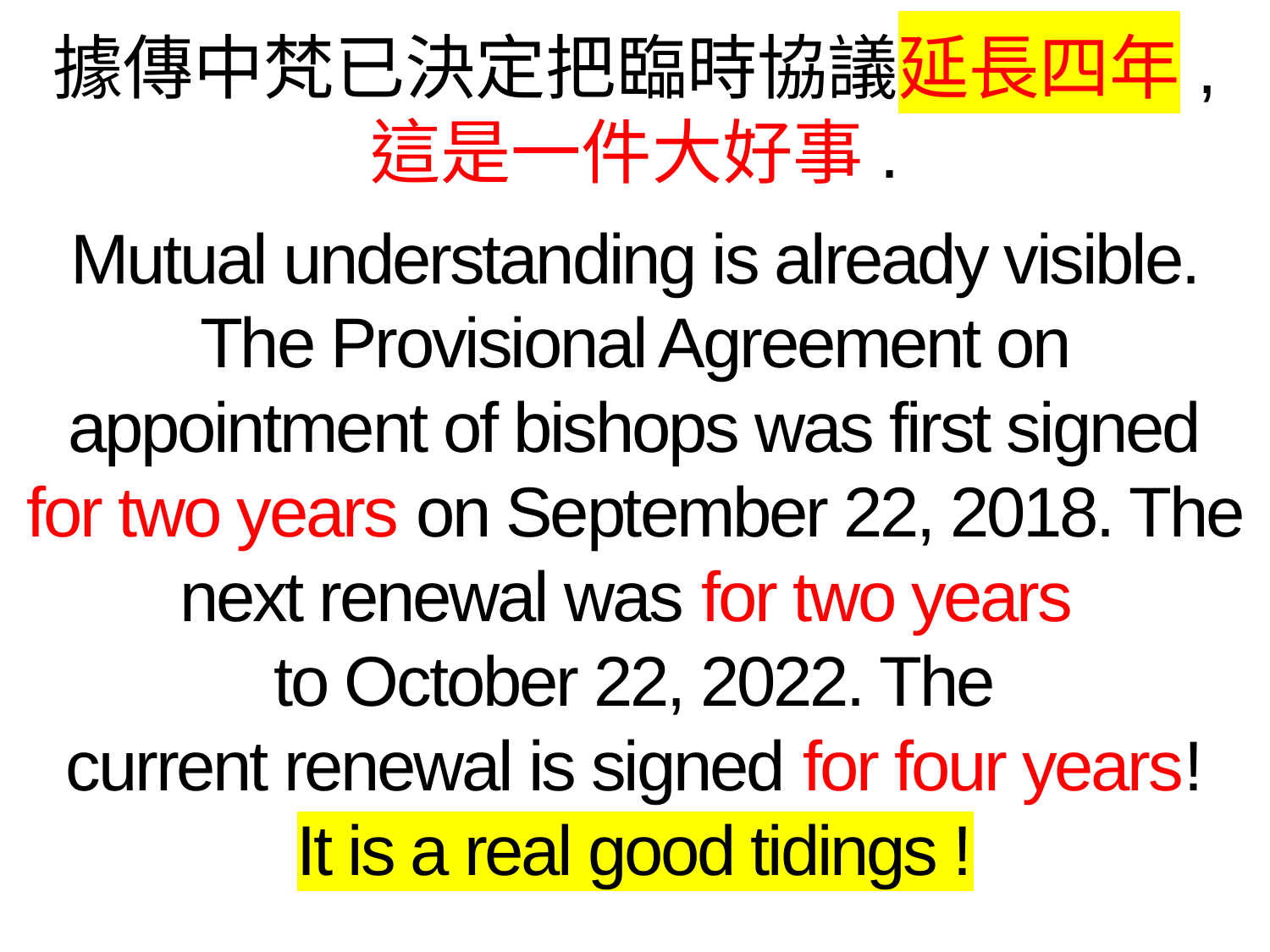

據傳中梵已決定把臨時協議延長四年,
這是一件大好事.
Mutual understanding is already visible. The Provisional Agreement on appointment of bishops was first signed
for two years on September 22, 2018. The next renewal was for two years
to October 22, 2022. The
current renewal is signed for four years!
It is a real good tidings !